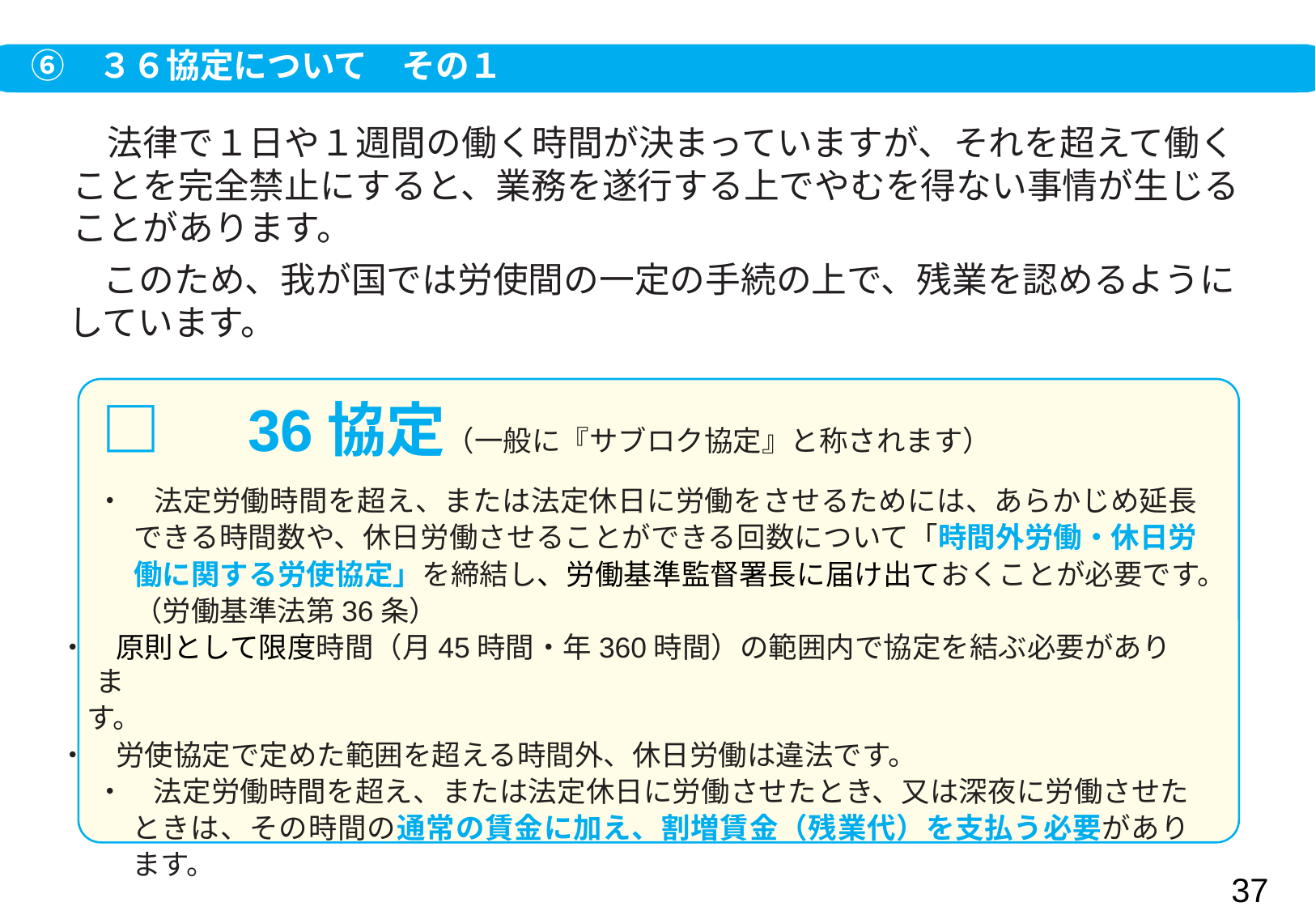

⑥　３６協定について　その１
　法律で１日や１週間の働く時間が決まっていますが、それを超えて働くことを完全禁止にすると、業務を遂行する上でやむを得ない事情が生じることがあります。
　このため、我が国では労使間の一定の手続の上で、残業を認めるようにしています。

□　36協定（一般に『サブロク協定』と称されます）
・　法定労働時間を超え、または法定休日に労働をさせるためには、あらかじめ延長できる時間数や、休日労働させることができる回数について「時間外労働・休日労働に関する労使協定」を締結し、労働基準監督署長に届け出ておくことが必要です。（労働基準法第36条）
・　原則として限度時間（月45時間・年360時間）の範囲内で協定を結ぶ必要がありま
　す。
・　労使協定で定めた範囲を超える時間外、休日労働は違法です。
・　法定労働時間を超え、または法定休日に労働させたとき、又は深夜に労働させたときは、その時間の通常の賃金に加え、割増賃金（残業代）を支払う必要があります。
37